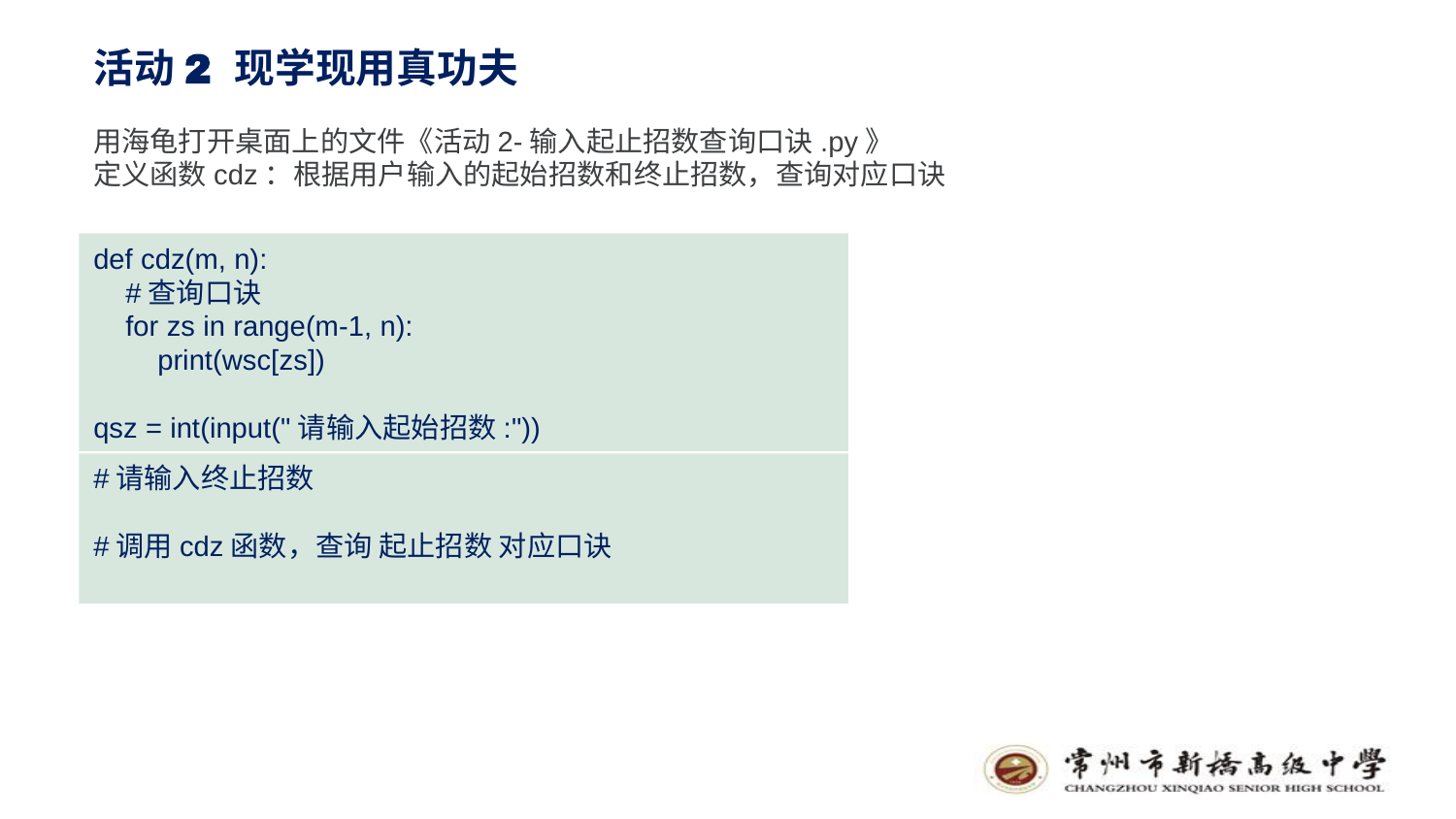

活动2 现学现用真功夫
用海龟打开桌面上的文件《活动2-输入起止招数查询口诀.py》
定义函数cdz：根据用户输入的起始招数和终止招数，查询对应口诀
def cdz(m, n):
    #查询口诀
    for zs in range(m-1, n):
        print(wsc[zs])

qsz = int(input("请输入起始招数:"))
#请输入终止招数

#调用cdz函数，查询 起止招数 对应口诀